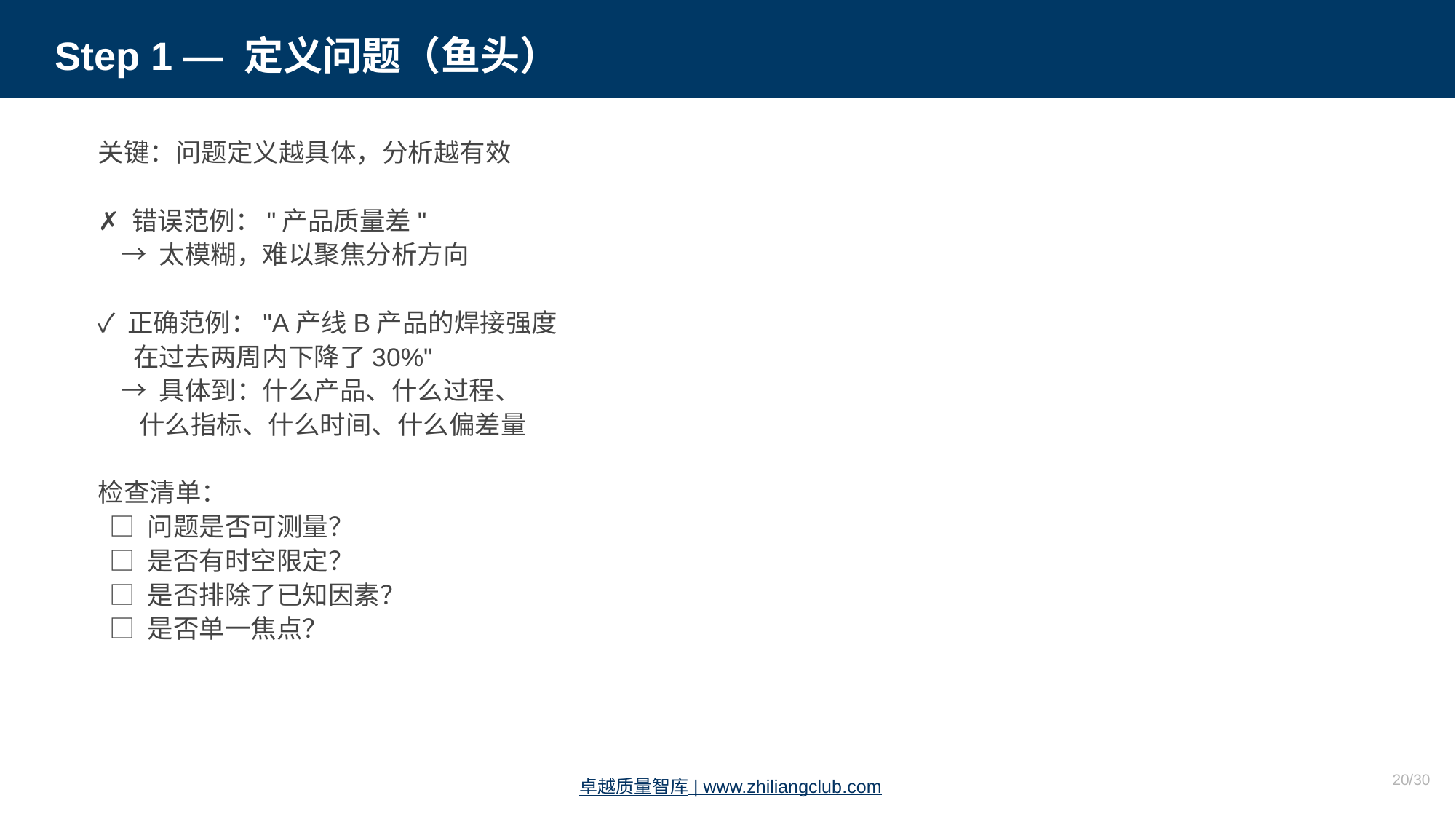

Step 1 — 定义问题（鱼头）
关键：问题定义越具体，分析越有效

✗ 错误范例："产品质量差"
    → 太模糊，难以聚焦分析方向

✓ 正确范例："A产线B产品的焊接强度
     在过去两周内下降了30%"
    → 具体到：什么产品、什么过程、
      什么指标、什么时间、什么偏差量

检查清单：
  □ 问题是否可测量？
  □ 是否有时空限定？
  □ 是否排除了已知因素？
  □ 是否单一焦点？
20/30